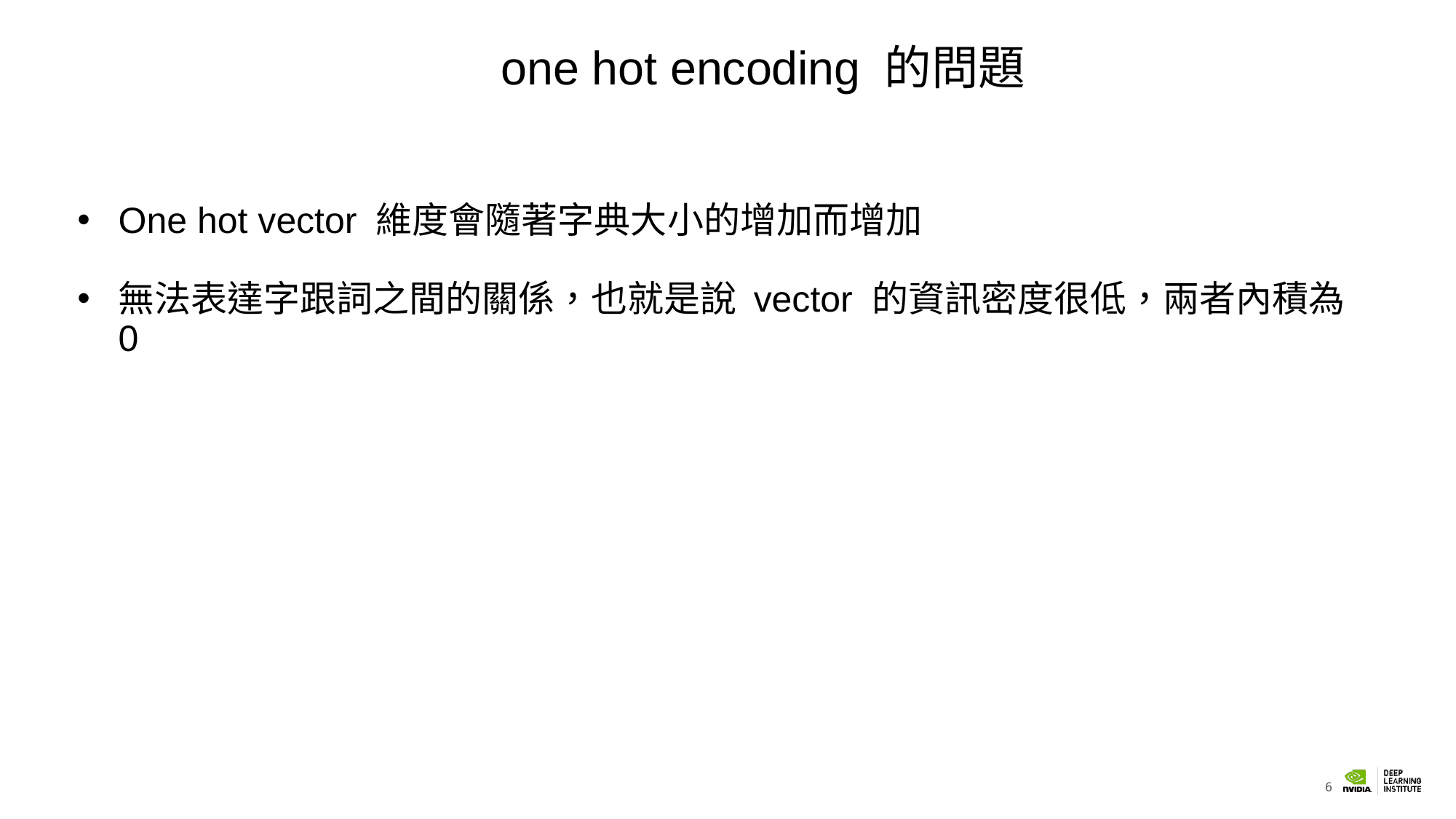

one hot encoding 的問題
One hot vector 維度會隨著字典大小的增加而增加

無法表達字跟詞之間的關係，也就是說 vector 的資訊密度很低，兩者內積為 0